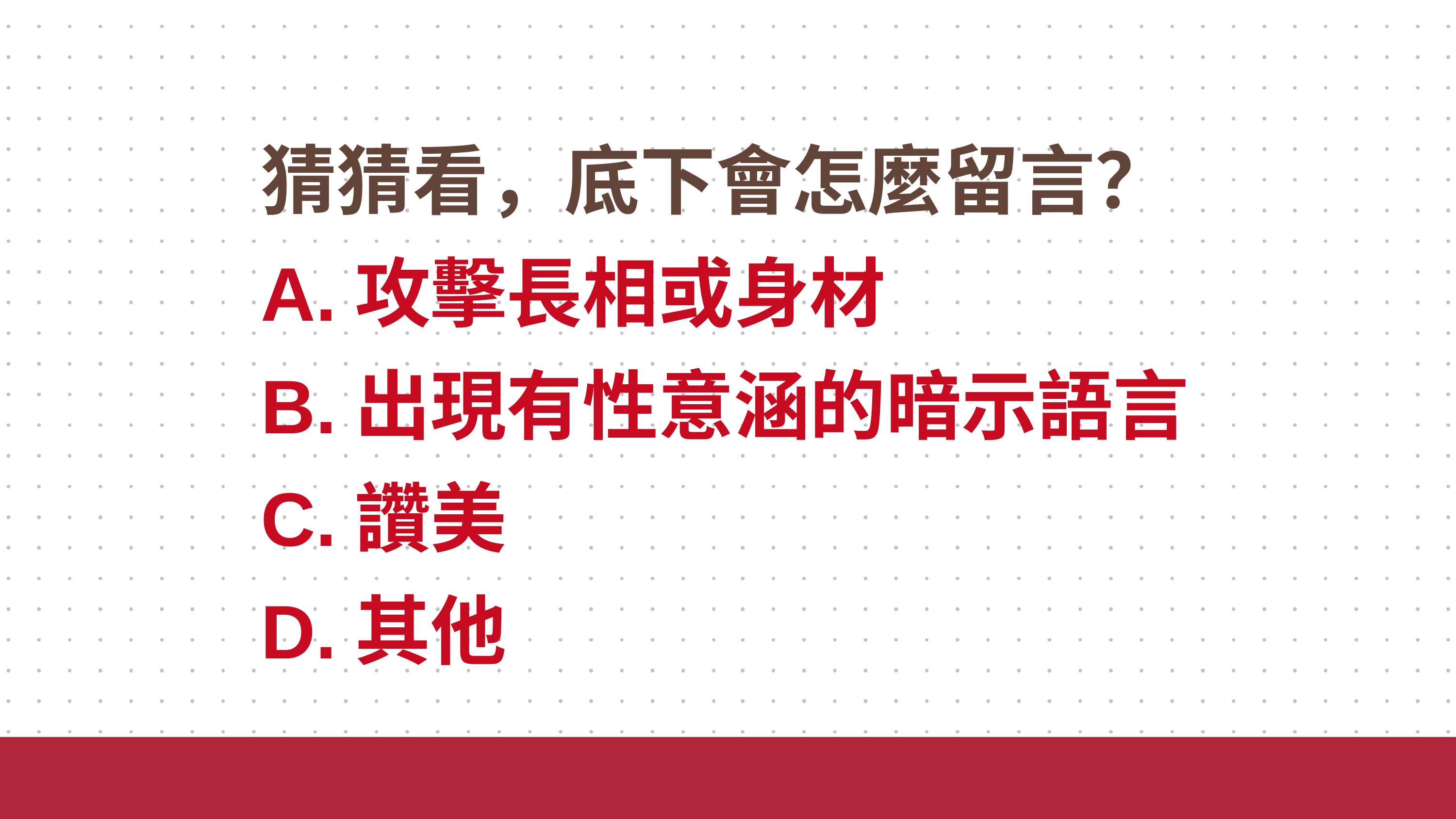

猜猜看，底下會怎麼留言？
A.攻擊長相或身材
B.出現有性意涵的暗示語言
C.讚美
D.其他